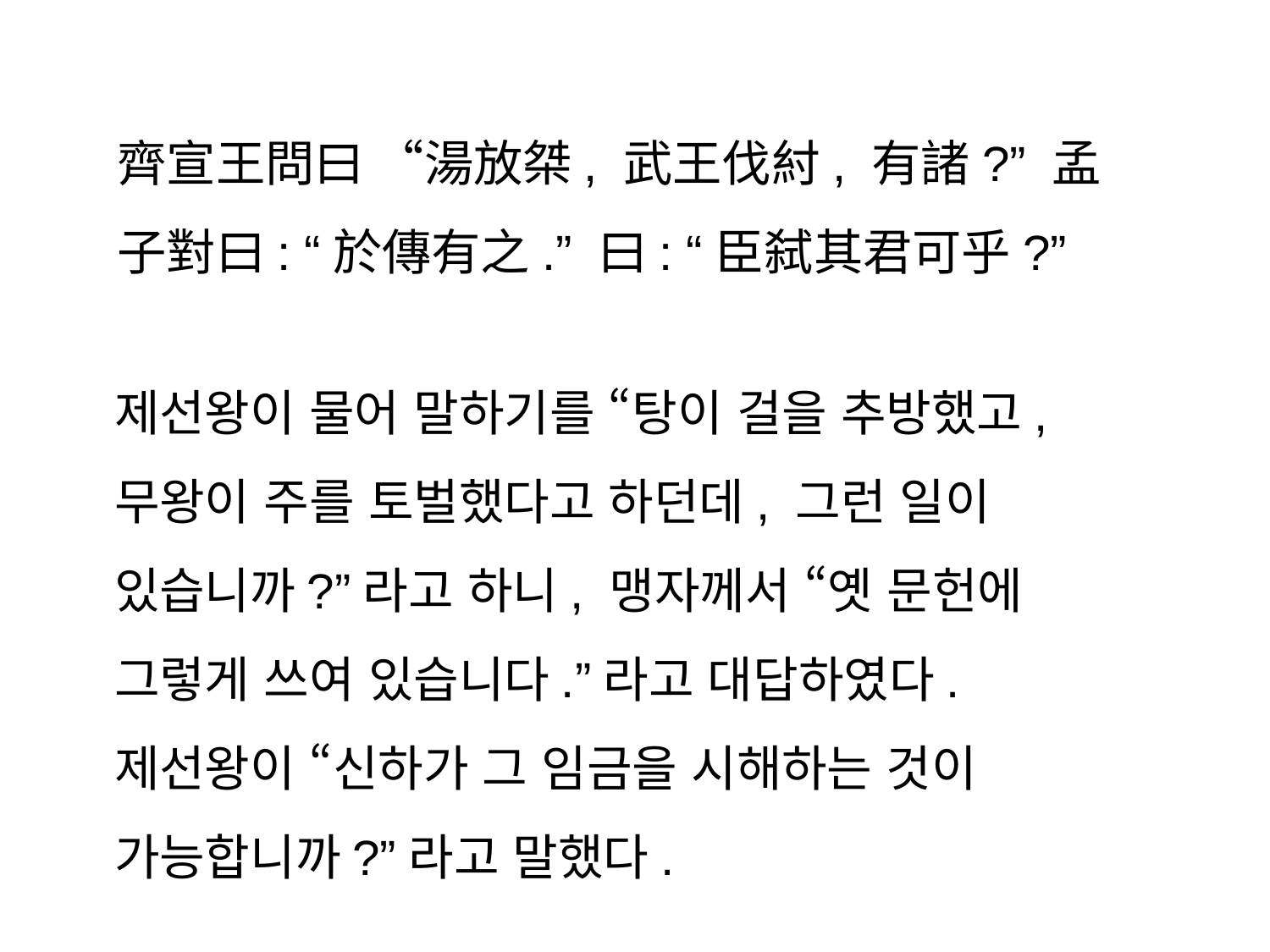

齊宣王問曰 “湯放桀, 武王伐紂, 有諸?” 孟子對曰: “於傳有之.” 曰: “臣弑其君可乎?”
제선왕이 물어 말하기를 “탕이 걸을 추방했고, 무왕이 주를 토벌했다고 하던데, 그런 일이 있습니까?”라고 하니, 맹자께서 “옛 문헌에 그렇게 쓰여 있습니다.”라고 대답하였다. 제선왕이 “신하가 그 임금을 시해하는 것이 가능합니까?”라고 말했다.